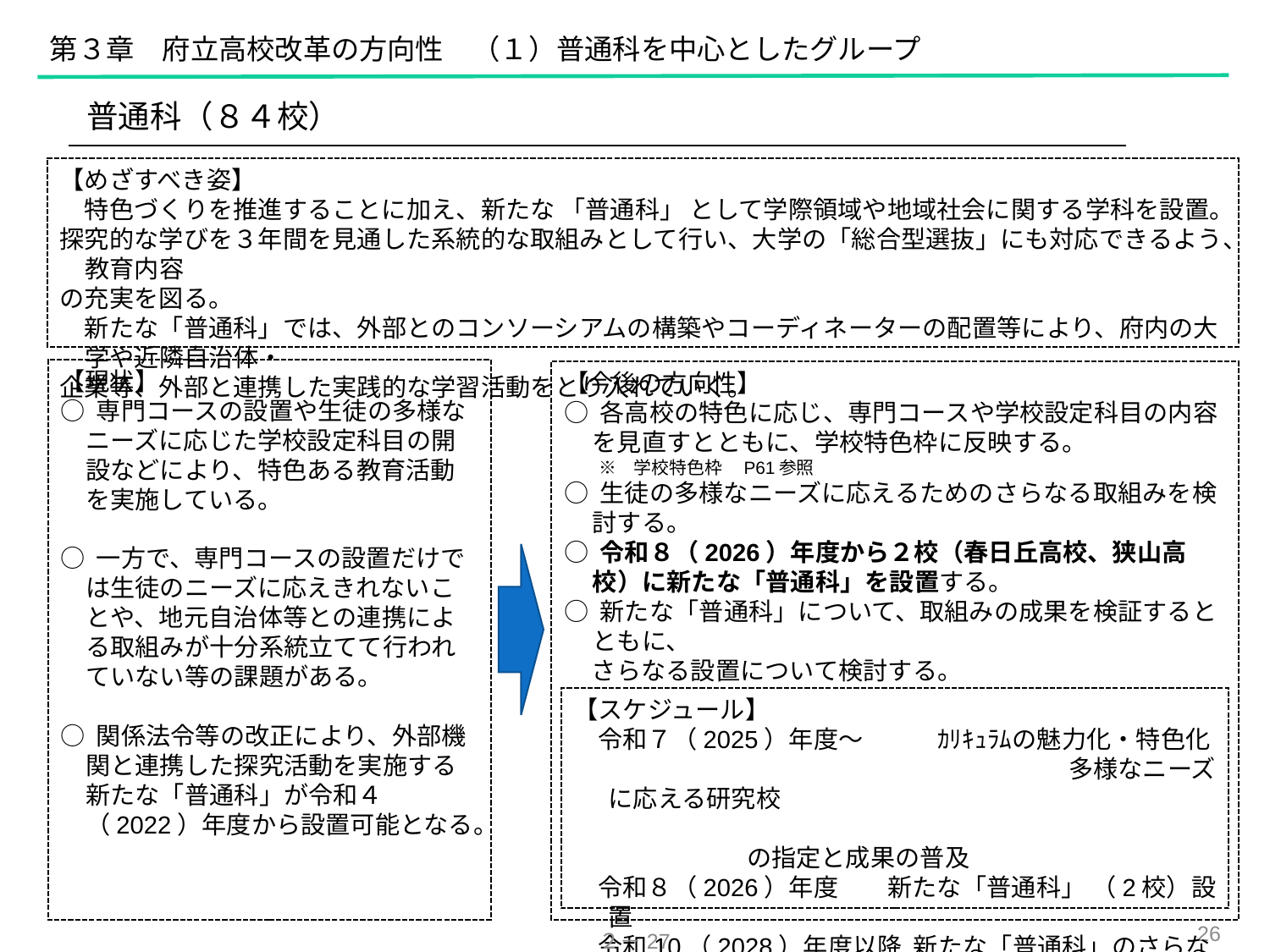

第３章　府立高校改革の方向性　（１）普通科を中心としたグループ
普通科（８４校）
【めざすべき姿】
　特色づくりを推進することに加え、新たな 「普通科」 として学際領域や地域社会に関する学科を設置。
探究的な学びを３年間を見通した系統的な取組みとして行い、大学の「総合型選抜」にも対応できるよう、教育内容
の充実を図る。
　新たな「普通科」では、外部とのコンソーシアムの構築やコーディネーターの配置等により、府内の大学や近隣自治体・
企業等、外部と連携した実践的な学習活動をとり入れていく。
【現状】
○ 専門コースの設置や生徒の多様なニーズに応じた学校設定科目の開設などにより、特色ある教育活動を実施している。

○ 一方で、専門コースの設置だけでは生徒のニーズに応えきれないことや、地元自治体等との連携による取組みが十分系統立てて行われていない等の課題がある。

○ 関係法令等の改正により、外部機関と連携した探究活動を実施する新たな「普通科」が令和４（2022）年度から設置可能となる。
【今後の方向性】
○ 各高校の特色に応じ、専門コースや学校設定科目の内容を見直すとともに、学校特色枠に反映する。
　　※　学校特色枠　P61参照
○ 生徒の多様なニーズに応えるためのさらなる取組みを検討する。
○ 令和８（2026）年度から２校（春日丘高校、狭山高
    校）に新たな「普通科」を設置する。
○ 新たな「普通科」について、取組みの成果を検証するとともに、
    さらなる設置について検討する。

【スケジュール】
　令和７（2025）年度～　　　ｶﾘｷｭﾗﾑの魅力化・特色化
　　　　　　　　　　　　　　　　　　　　多様なニーズに応える研究校
						 の指定と成果の普及
　令和８（2026）年度         新たな「普通科」 （2校）設置
　令和10（2028）年度以降  新たな「普通科」のさらなる
　　　　　　　　　　　　　　　　　　　設置の検討
26
２－27